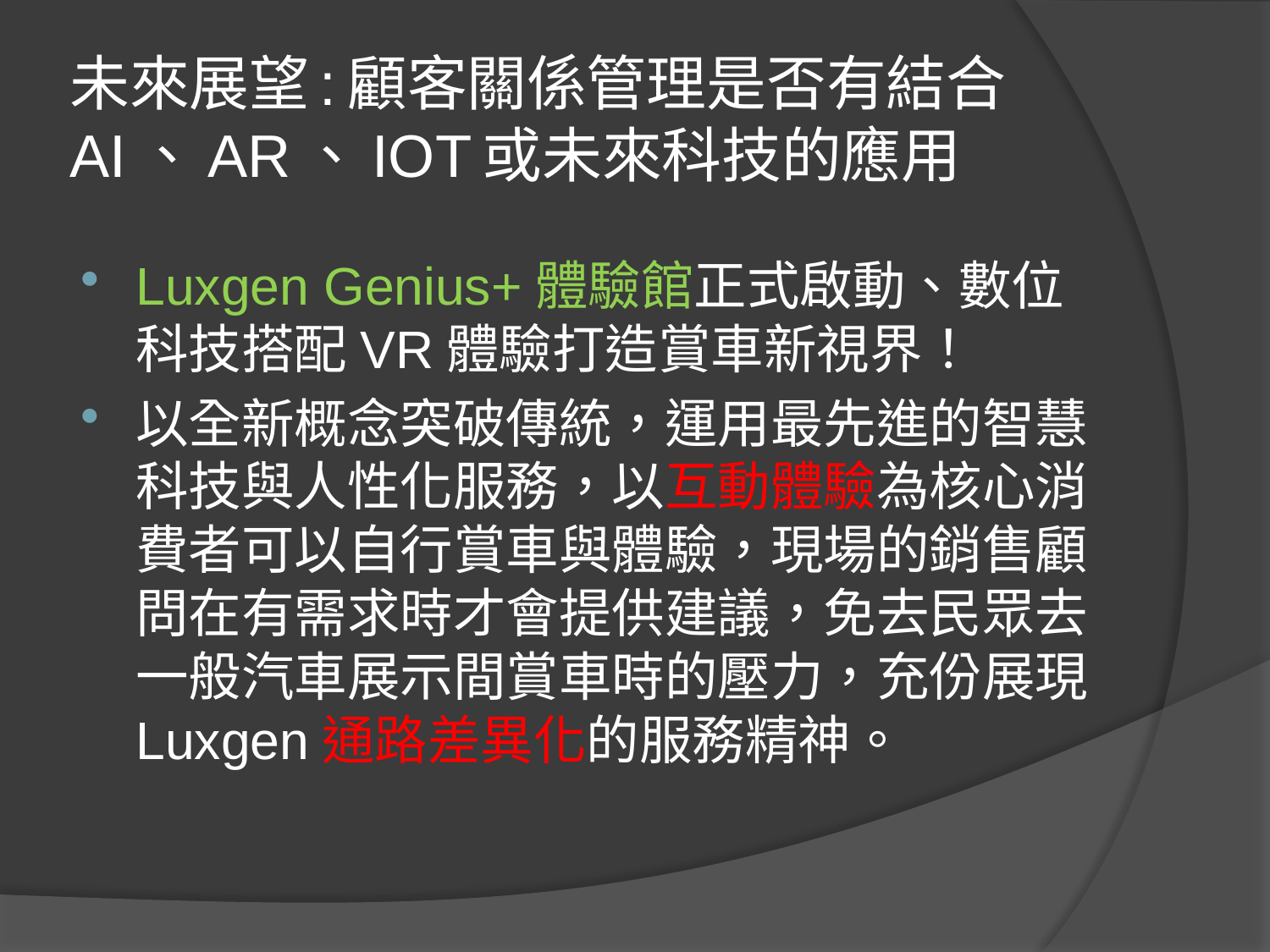

# 未來展望:顧客關係管理是否有結合AI、AR、IOT或未來科技的應用
Luxgen Genius+體驗館正式啟動、數位科技搭配VR體驗打造賞車新視界！
以全新概念突破傳統，運用最先進的智慧科技與人性化服務，以互動體驗為核心消費者可以自行賞車與體驗，現場的銷售顧問在有需求時才會提供建議，免去民眾去一般汽車展示間賞車時的壓力，充份展現Luxgen通路差異化的服務精神。